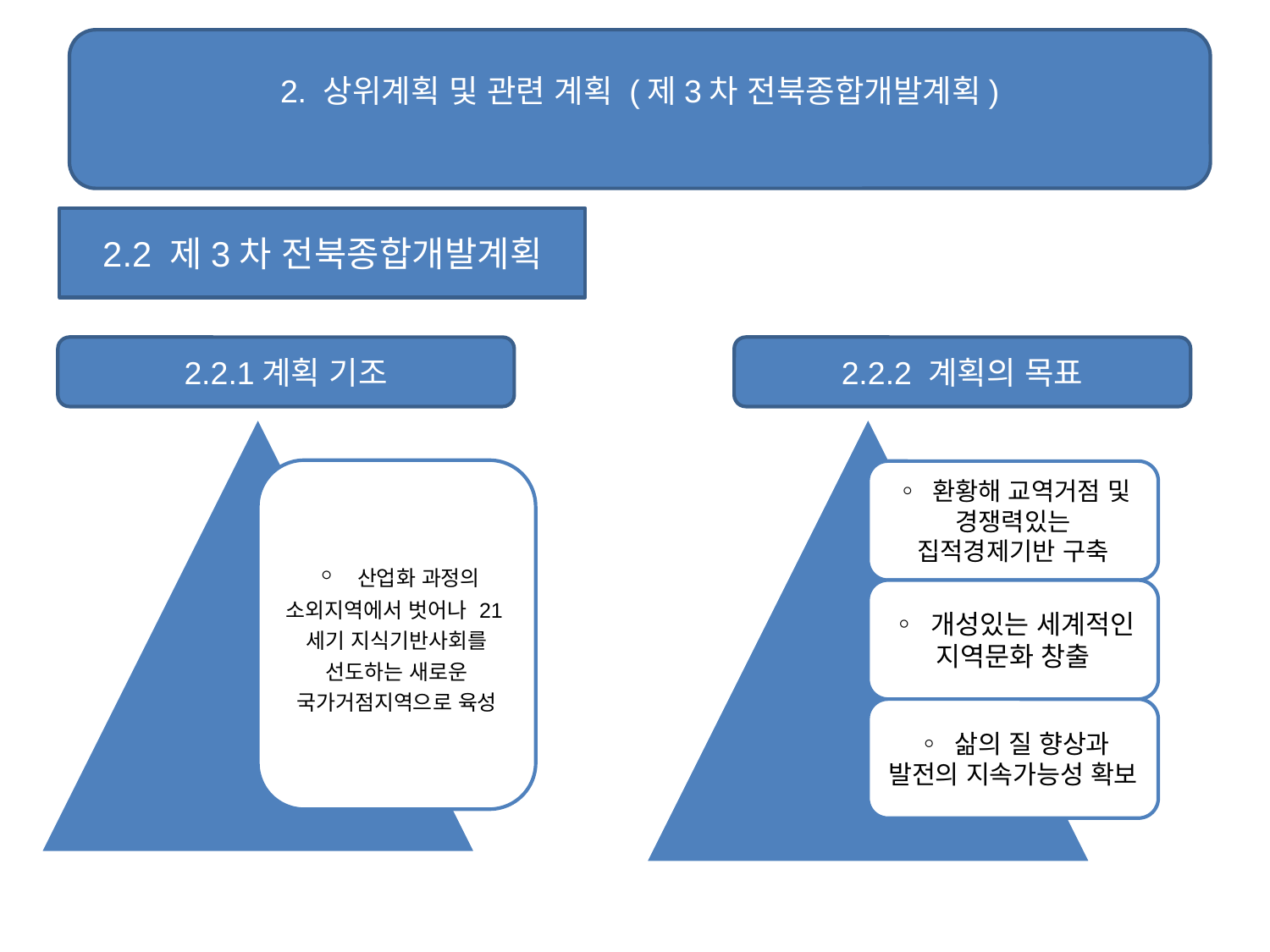

2. 상위계획 및 관련 계획 (제3차 전북종합개발계획)

2.2 제3차 전북종합개발계획
2.2.1계획 기조
2.2.2 계획의 목표
◦ 산업화 과정의 소외지역에서 벗어나 21세기 지식기반사회를 선도하는 새로운 국가거점지역으로 육성
◦ 환황해 교역거점 및 경쟁력있는 집적경제기반 구축
◦ 개성있는 세계적인 지역문화 창출
◦ 삶의 질 향상과 발전의 지속가능성 확보